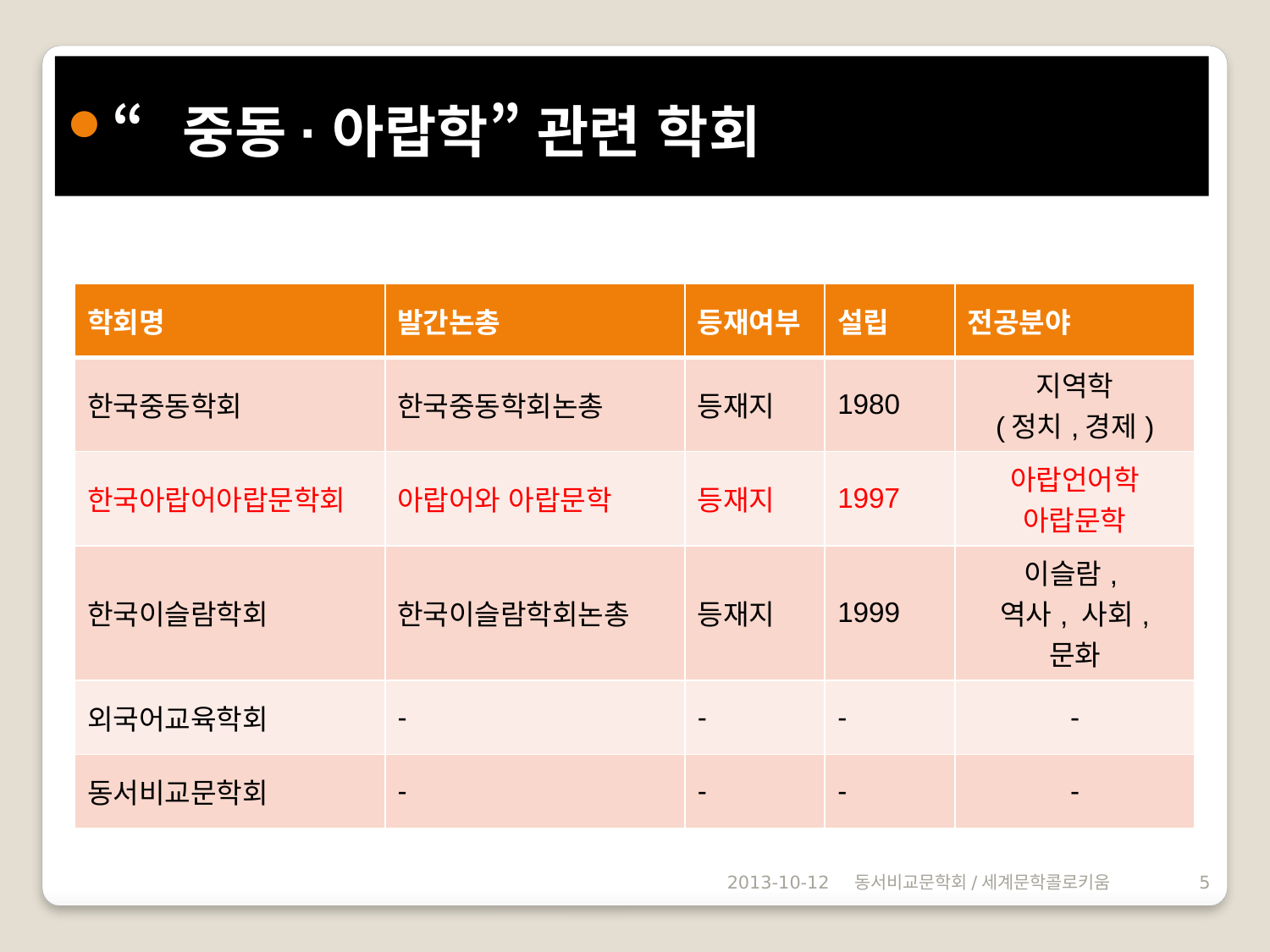

“중동·아랍학” 관련 학회
| 학회명 | 발간논총 | 등재여부 | 설립 | 전공분야 |
| --- | --- | --- | --- | --- |
| 한국중동학회 | 한국중동학회논총 | 등재지 | 1980 | 지역학 (정치,경제) |
| 한국아랍어아랍문학회 | 아랍어와 아랍문학 | 등재지 | 1997 | 아랍언어학 아랍문학 |
| 한국이슬람학회 | 한국이슬람학회논총 | 등재지 | 1999 | 이슬람, 역사, 사회, 문화 |
| 외국어교육학회 | - | - | - | - |
| 동서비교문학회 | - | - | - | - |
2013-10-12
동서비교문학회/세계문학콜로키움
5